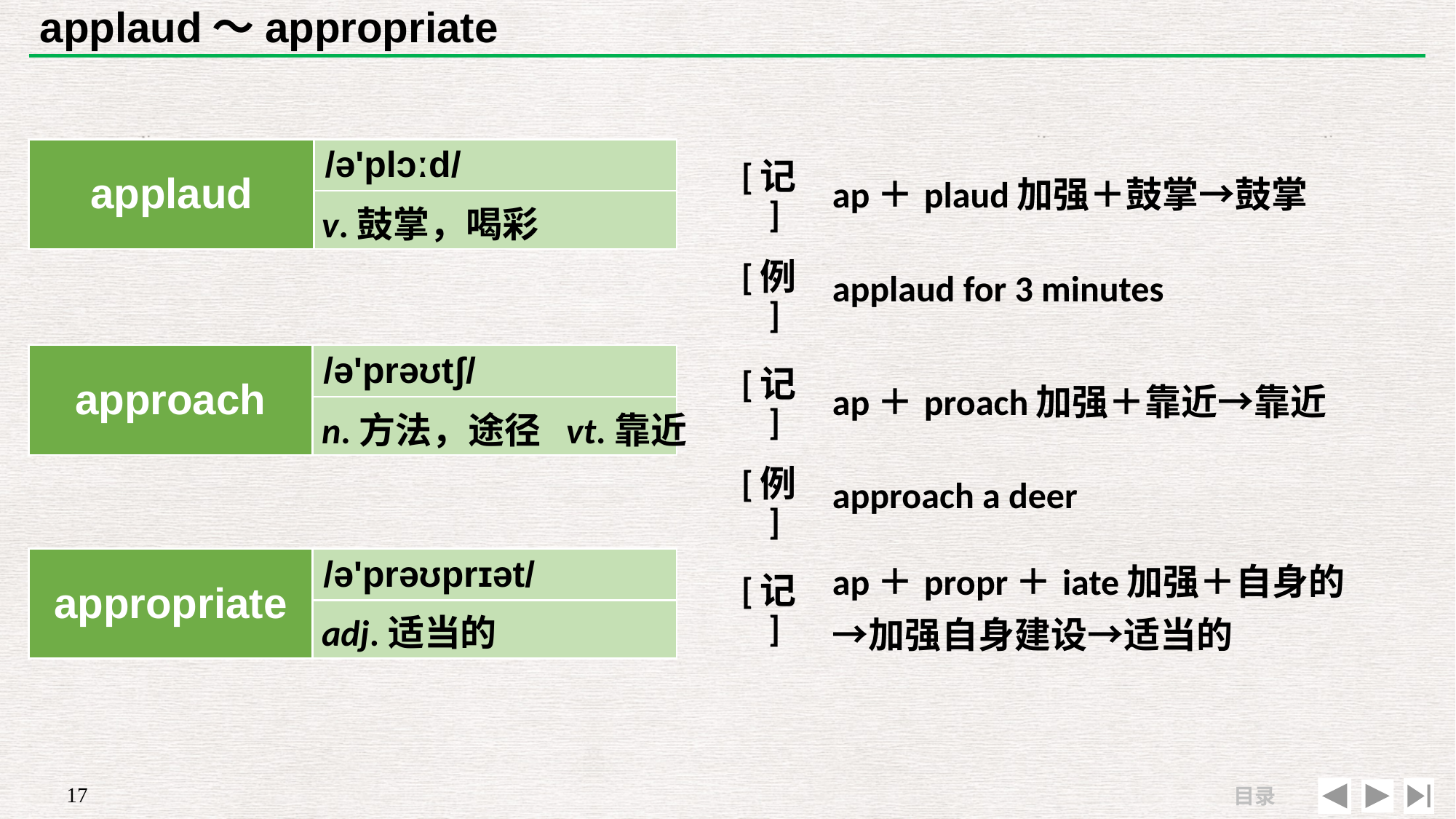

# applaud～appropriate

| applaud | /ə'plɔːd/ |
| --- | --- |
|  |  |
| [记] | ap＋plaud加强＋鼓掌→鼓掌 |
| --- | --- |
| [例] | applaud for 3 minutes |
v.鼓掌，喝彩
| approach | /ə'prəʊtʃ/ |
| --- | --- |
|  |  |
| [记] | ap＋proach加强＋靠近→靠近 |
| --- | --- |
| [例] | approach a deer |
n.方法，途径  vt.靠近
| [记] | ap＋propr＋iate加强＋自身的→加强自身建设→适当的 |
| --- | --- |
|  |  |
| appropriate | /ə'prəʊprɪət/ |
| --- | --- |
|  |  |
adj.适当的